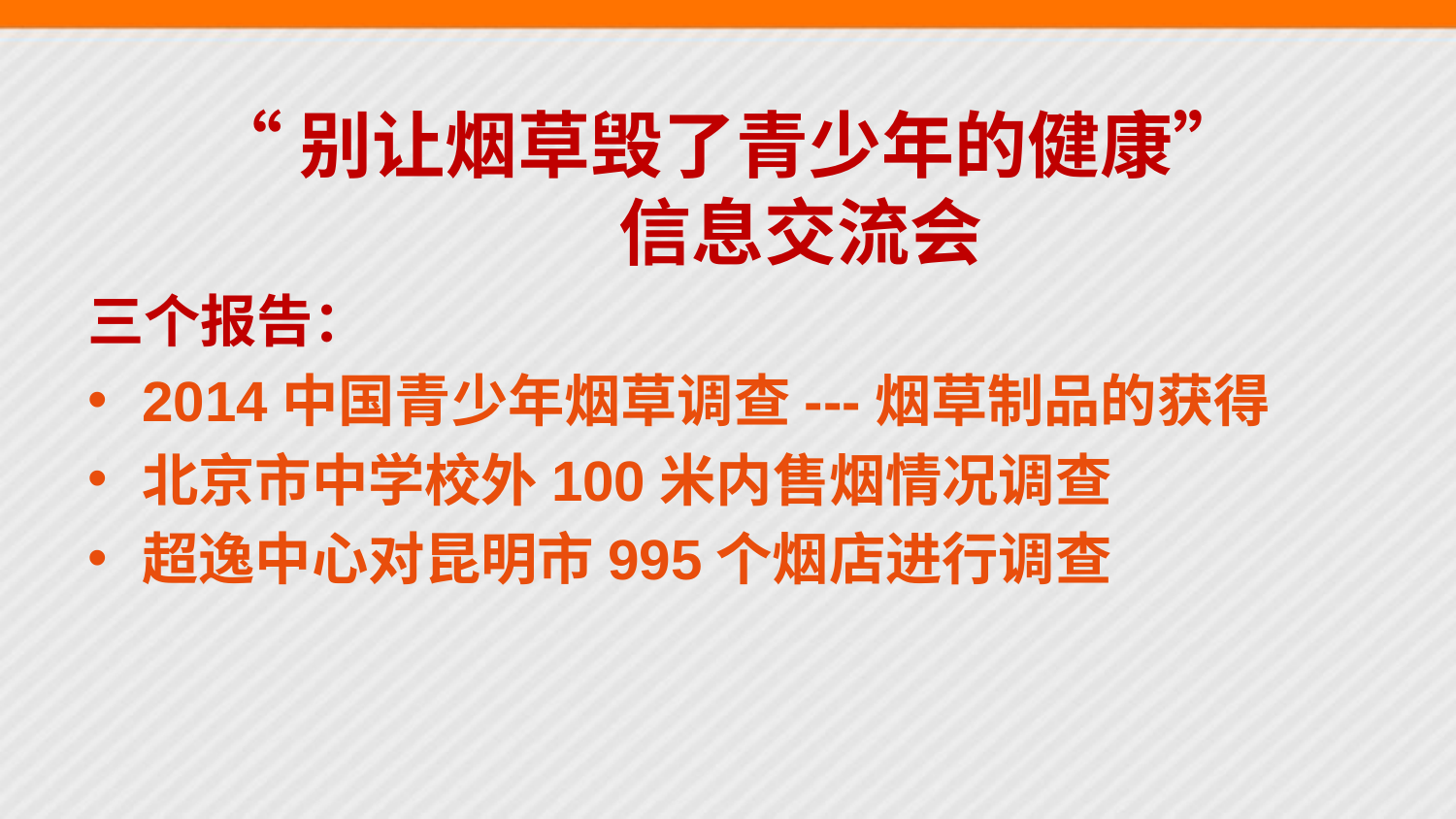

# “别让烟草毁了青少年的健康” 信息交流会
三个报告：
2014中国青少年烟草调查---烟草制品的获得
北京市中学校外100米内售烟情况调查
超逸中心对昆明市995个烟店进行调查